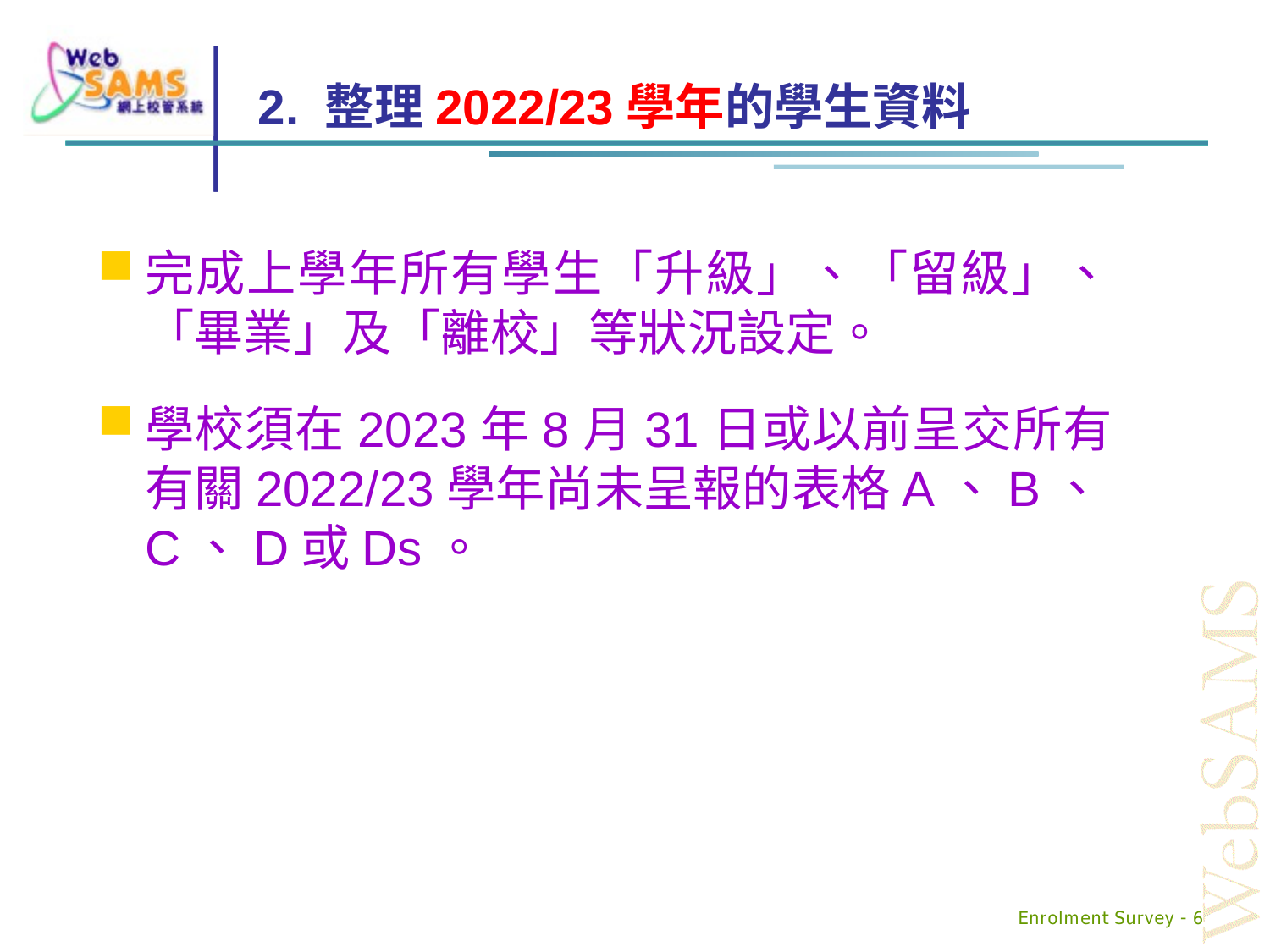

# 2. 整理2022/23學年的學生資料
完成上學年所有學生「升級」、「留級」、「畢業」及「離校」等狀況設定。
學校須在2023年8月31日或以前呈交所有有關2022/23學年尚未呈報的表格A、B、C、D或Ds。

Enrolment Survey - 6